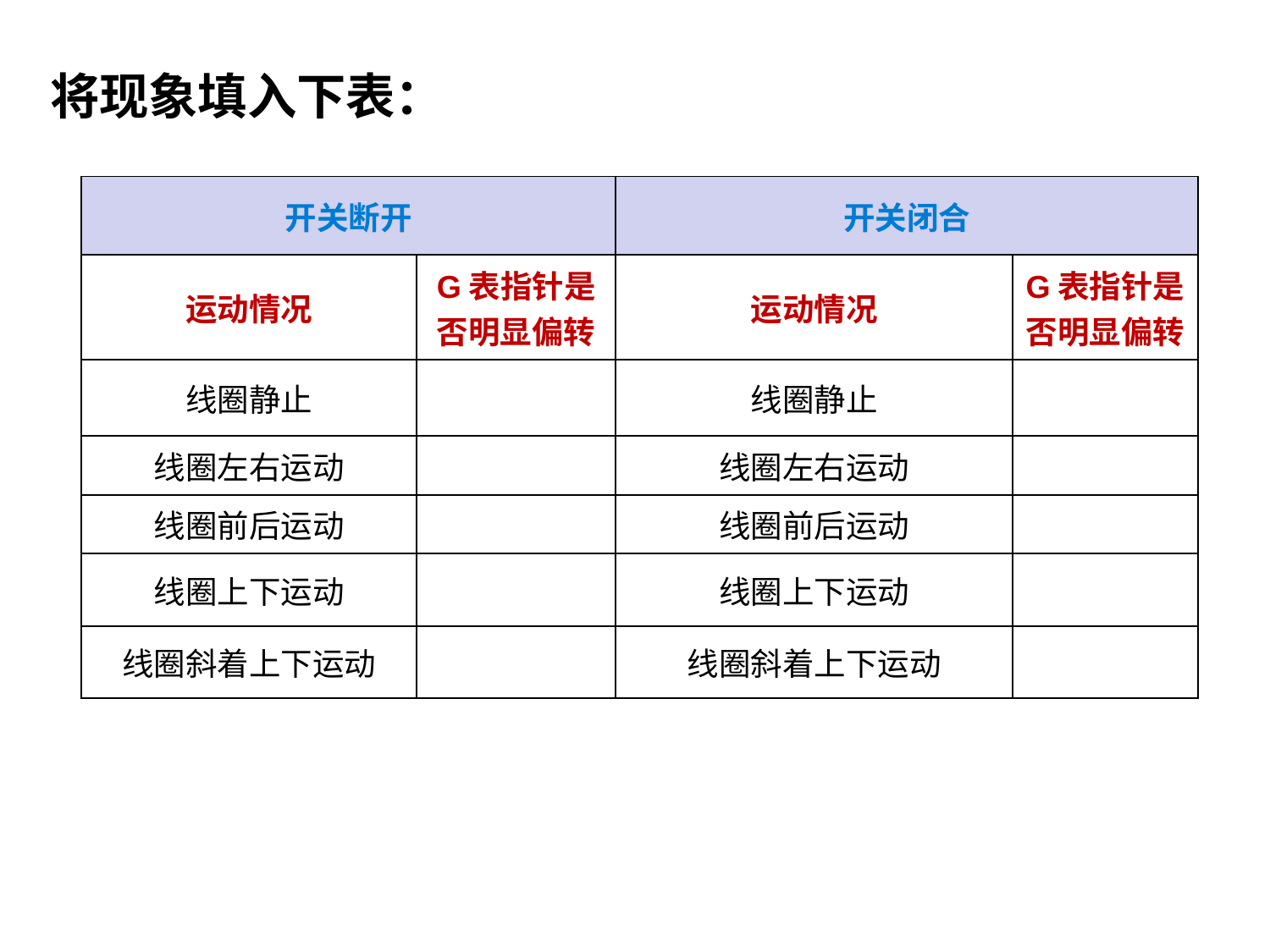

将现象填入下表：
| 开关断开 |  | 开关闭合 |  |
| --- | --- | --- | --- |
| 运动情况 | G表指针是否明显偏转 | 运动情况 | G表指针是否明显偏转 |
| 线圈静止 |  | 线圈静止 |  |
| 线圈左右运动 |  | 线圈左右运动 |  |
| 线圈前后运动 |  | 线圈前后运动 |  |
| 线圈上下运动 |  | 线圈上下运动 |  |
| 线圈斜着上下运动 |  | 线圈斜着上下运动 |  |